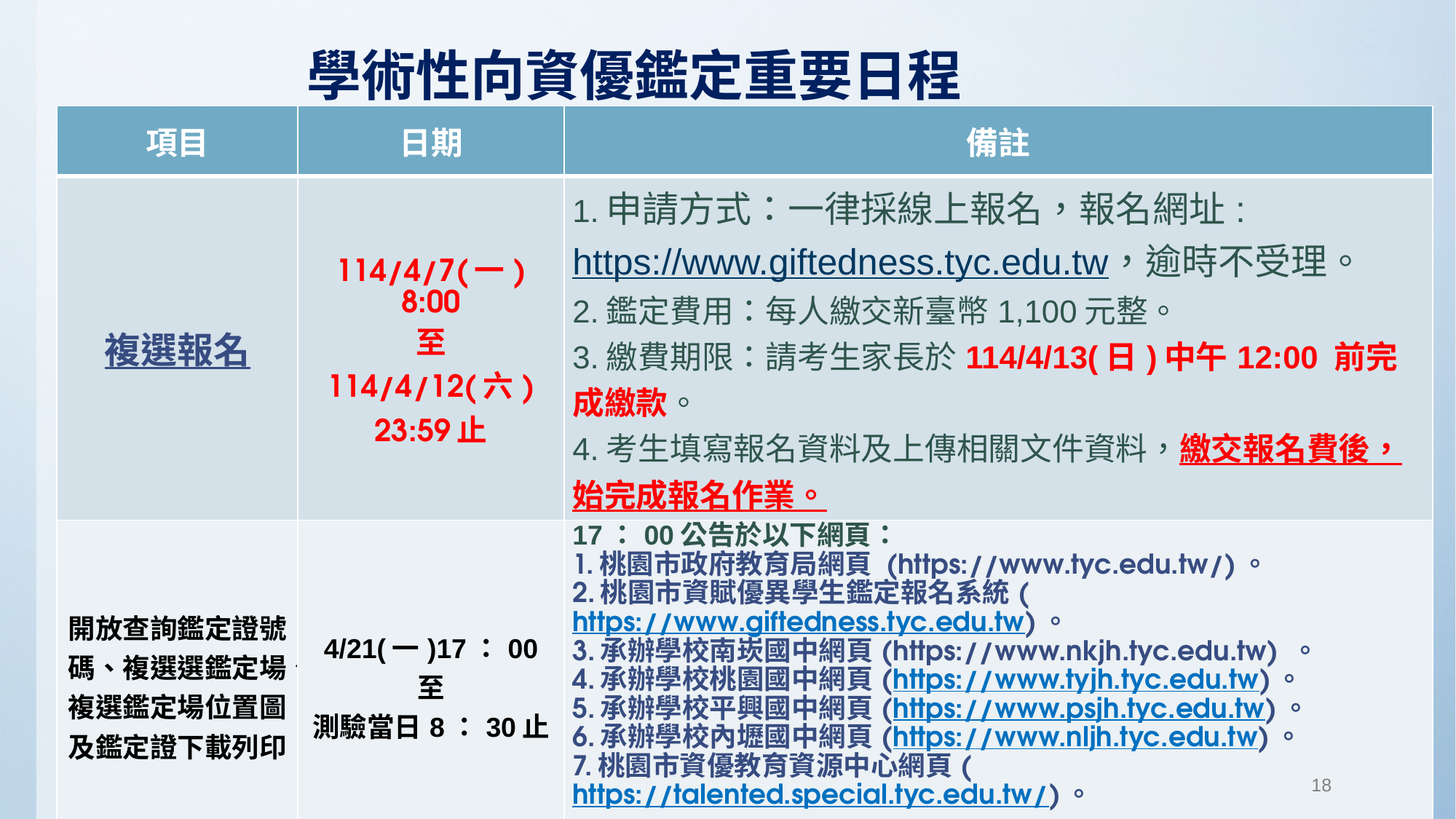

學術性向資優鑑定重要日程
| 項目 | 日期 | 備註 |
| --- | --- | --- |
| 複選報名 | 114/4/7(一) 8:00 至 114/4/12(六) 23:59止 | 1.申請方式：一律採線上報名，報名網址: https://www.giftedness.tyc.edu.tw，逾時不受理。 2.鑑定費用：每人繳交新臺幣1,100元整。 3.繳費期限：請考生家長於114/4/13(日)中午12:00 前完成繳款。 4.考生填寫報名資料及上傳相關文件資料，繳交報名費後，始完成報名作業。 |
| 開放查詢鑑定證號碼、複選選鑑定場、複選鑑定場位置圖及鑑定證下載列印 | 4/21(一)17：00 至 測驗當日8：30止 | 17：00公告於以下網頁： 1.桃園市政府教育局網頁 (https://www.tyc.edu.tw/)。 2.桃園市資賦優異學生鑑定報名系統(https://www.giftedness.tyc.edu.tw)。 3.承辦學校南崁國中網頁(https://www.nkjh.tyc.edu.tw) 。 4.承辦學校桃園國中網頁(https://www.tyjh.tyc.edu.tw)。 5.承辦學校平興國中網頁(https://www.psjh.tyc.edu.tw)。 6.承辦學校內壢國中網頁(https://www.nljh.tyc.edu.tw)。 7.桃園市資優教育資源中心網頁(https://talented.special.tyc.edu.tw/)。 |
18